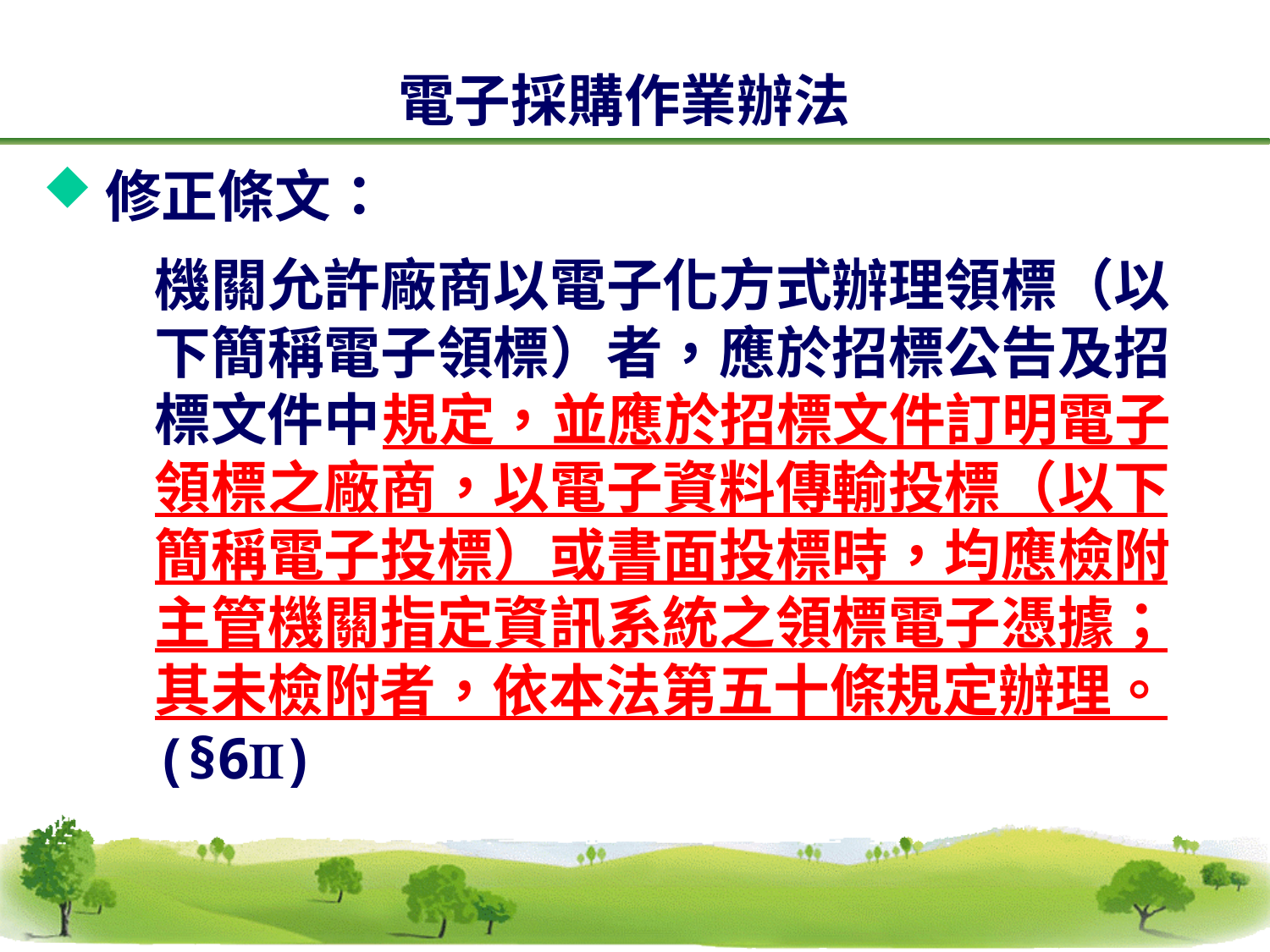

電子採購作業辦法
修正條文：
機關允許廠商以電子化方式辦理領標（以下簡稱電子領標）者，應於招標公告及招標文件中規定，並應於招標文件訂明電子領標之廠商，以電子資料傳輸投標（以下簡稱電子投標）或書面投標時，均應檢附主管機關指定資訊系統之領標電子憑據；其未檢附者，依本法第五十條規定辦理。 (§6Ⅱ)